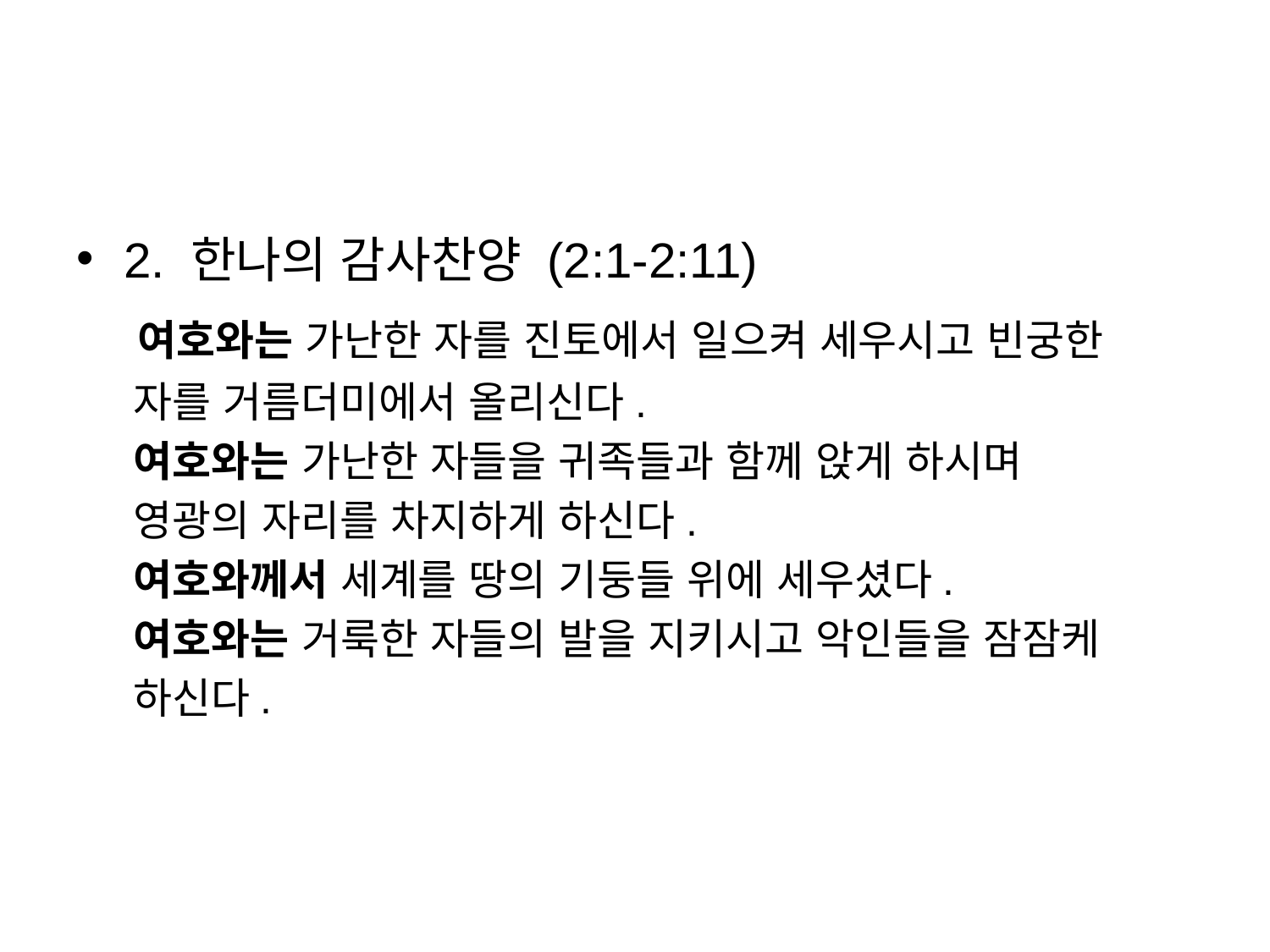

#
2. 한나의 감사찬양 (2:1-2:11)
   여호와는 가난한 자를 진토에서 일으켜 세우시고 빈궁한
    자를 거름더미에서 올리신다.
    여호와는 가난한 자들을 귀족들과 함께 앉게 하시며
    영광의 자리를 차지하게 하신다.
    여호와께서 세계를 땅의 기둥들 위에 세우셨다.
    여호와는 거룩한 자들의 발을 지키시고 악인들을 잠잠케
    하신다.